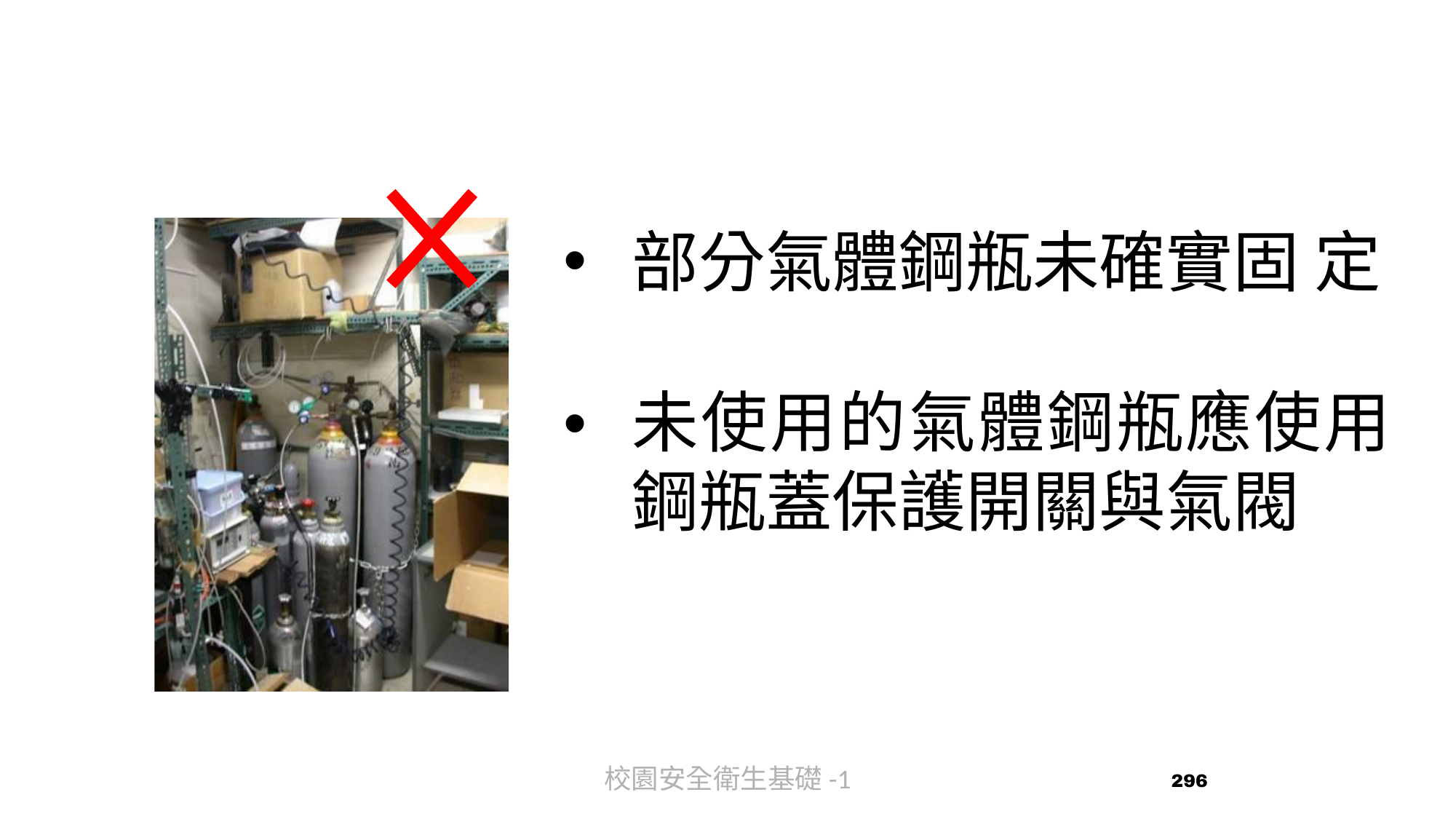

部分氣體鋼瓶未確實固 定

未使用的氣體鋼瓶應使用鋼瓶蓋保護開關與氣閥
校園安全衛生基礎-1
293
296